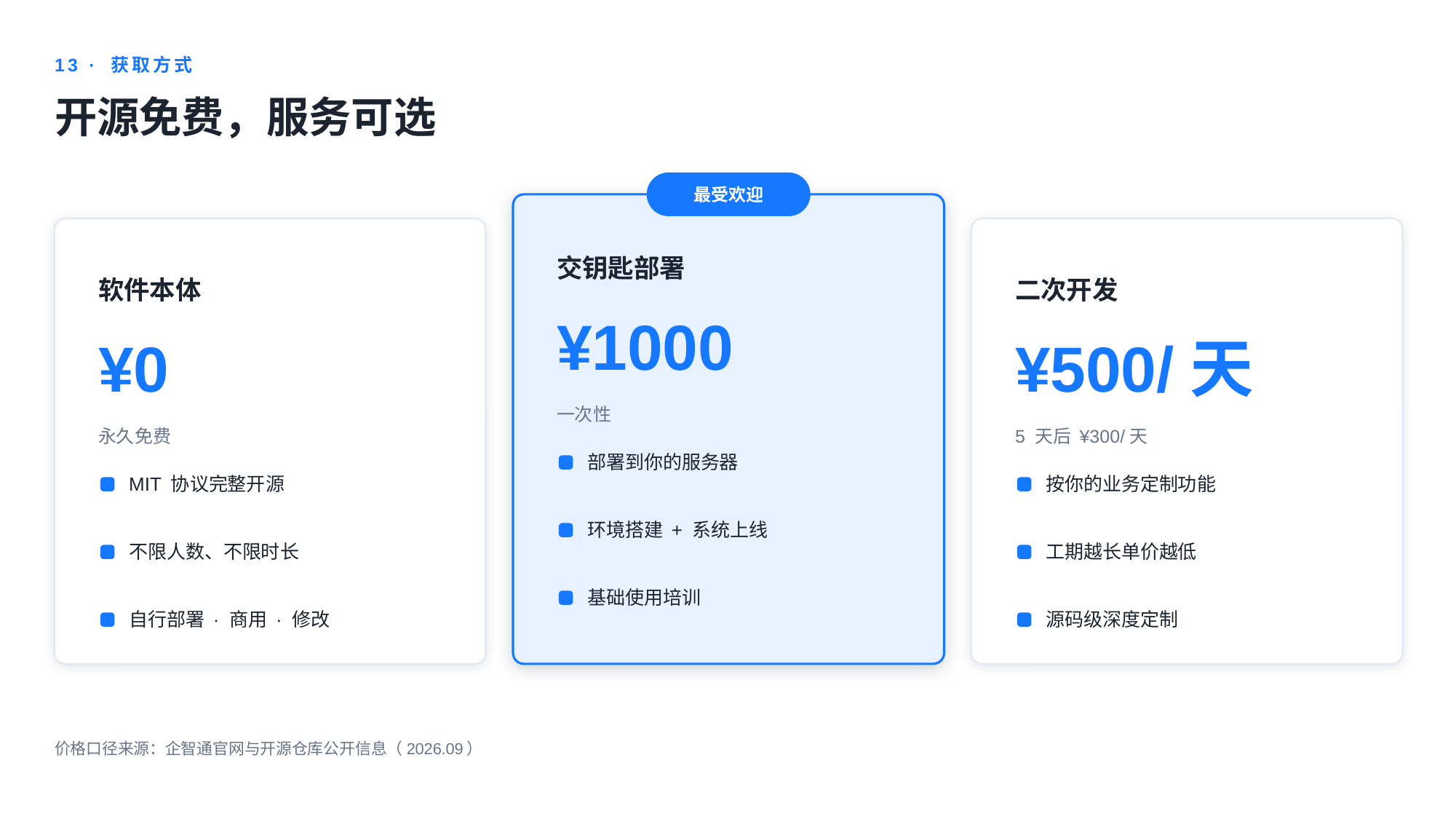

13 · 获取方式
开源免费，服务可选

最受欢迎

交钥匙部署
软件本体
二次开发
¥1000
¥0
¥500/天
一次性
永久免费
5 天后 ¥300/天
部署到你的服务器

MIT 协议完整开源
按你的业务定制功能

环境搭建 + 系统上线

不限人数、不限时长
工期越长单价越低

基础使用培训

自行部署 · 商用 · 修改
源码级深度定制

价格口径来源：企智通官网与开源仓库公开信息（2026.09）